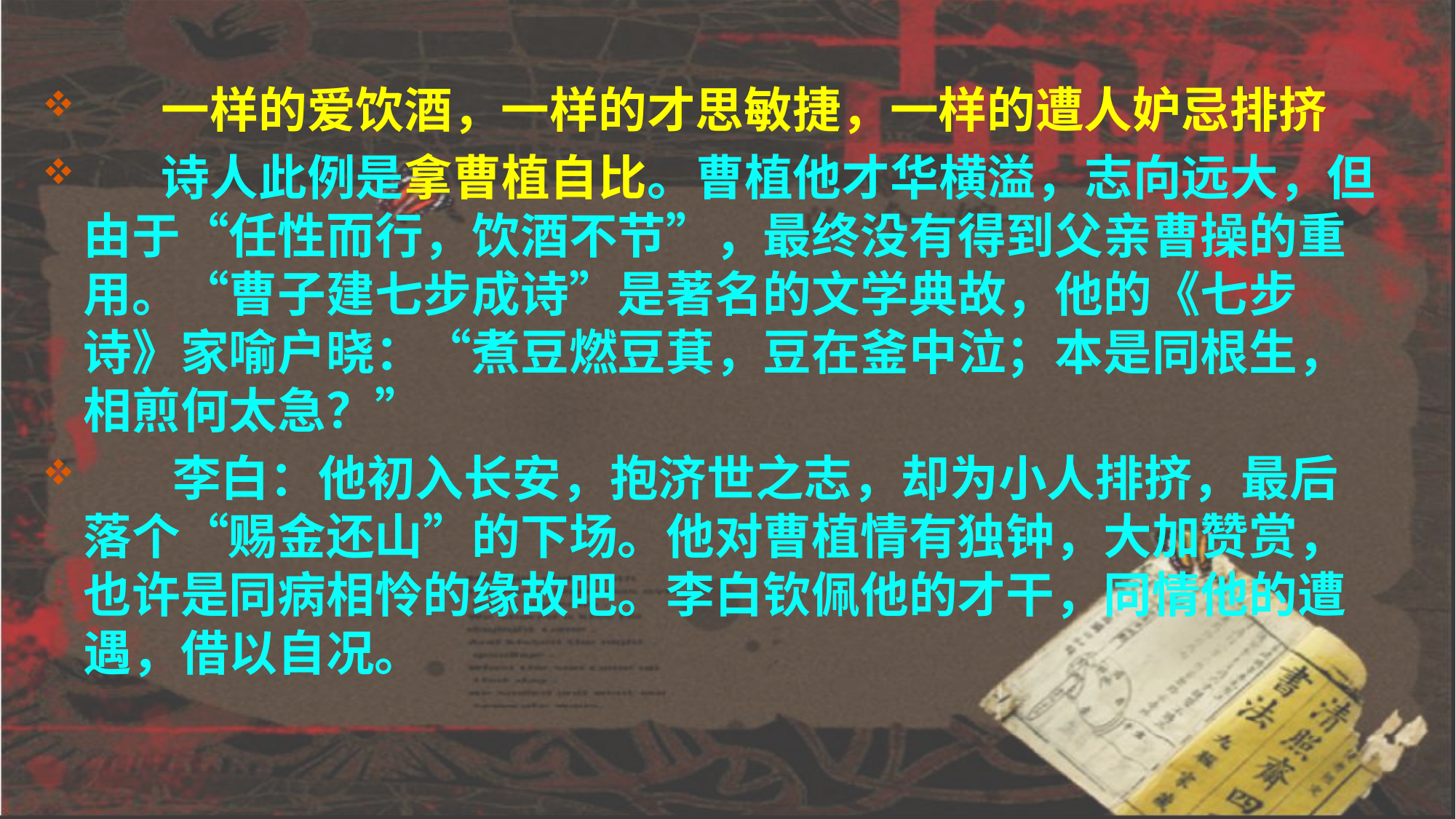

#
      一样的爱饮酒，一样的才思敏捷，一样的遭人妒忌排挤
      诗人此例是拿曹植自比。曹植他才华横溢，志向远大，但由于“任性而行，饮酒不节”，最终没有得到父亲曹操的重用。“曹子建七步成诗”是著名的文学典故，他的《七步诗》家喻户晓：“煮豆燃豆萁，豆在釜中泣；本是同根生，相煎何太急？”
       李白：他初入长安，抱济世之志，却为小人排挤，最后落个“赐金还山”的下场。他对曹植情有独钟，大加赞赏，也许是同病相怜的缘故吧。李白钦佩他的才干，同情他的遭遇，借以自况。